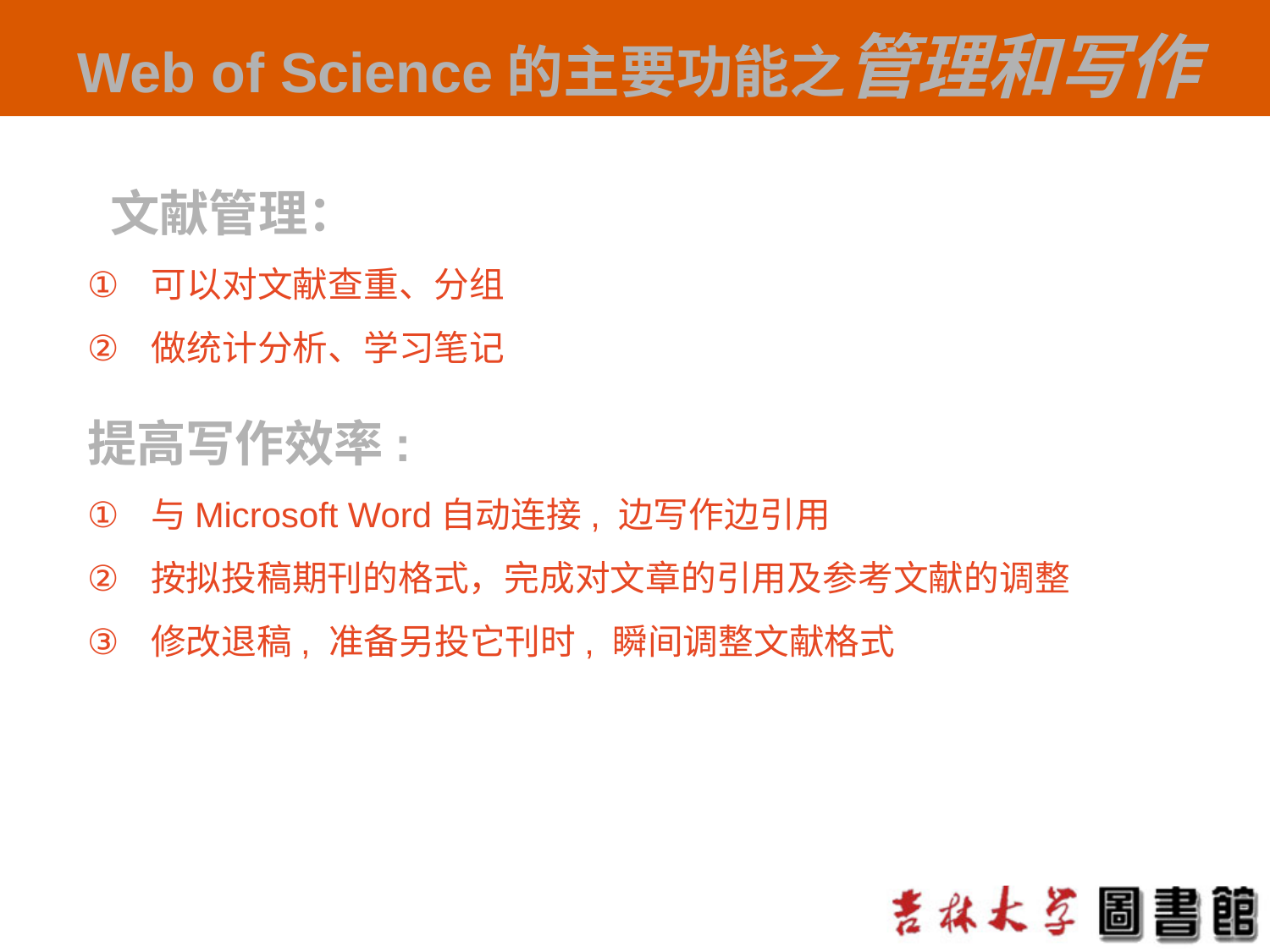

# Web of Science的主要功能之管理和写作
 文献管理：
 可以对文献查重、分组
 做统计分析、学习笔记
提高写作效率:
与Microsoft Word自动连接, 边写作边引用
按拟投稿期刊的格式，完成对文章的引用及参考文献的调整
修改退稿, 准备另投它刊时, 瞬间调整文献格式